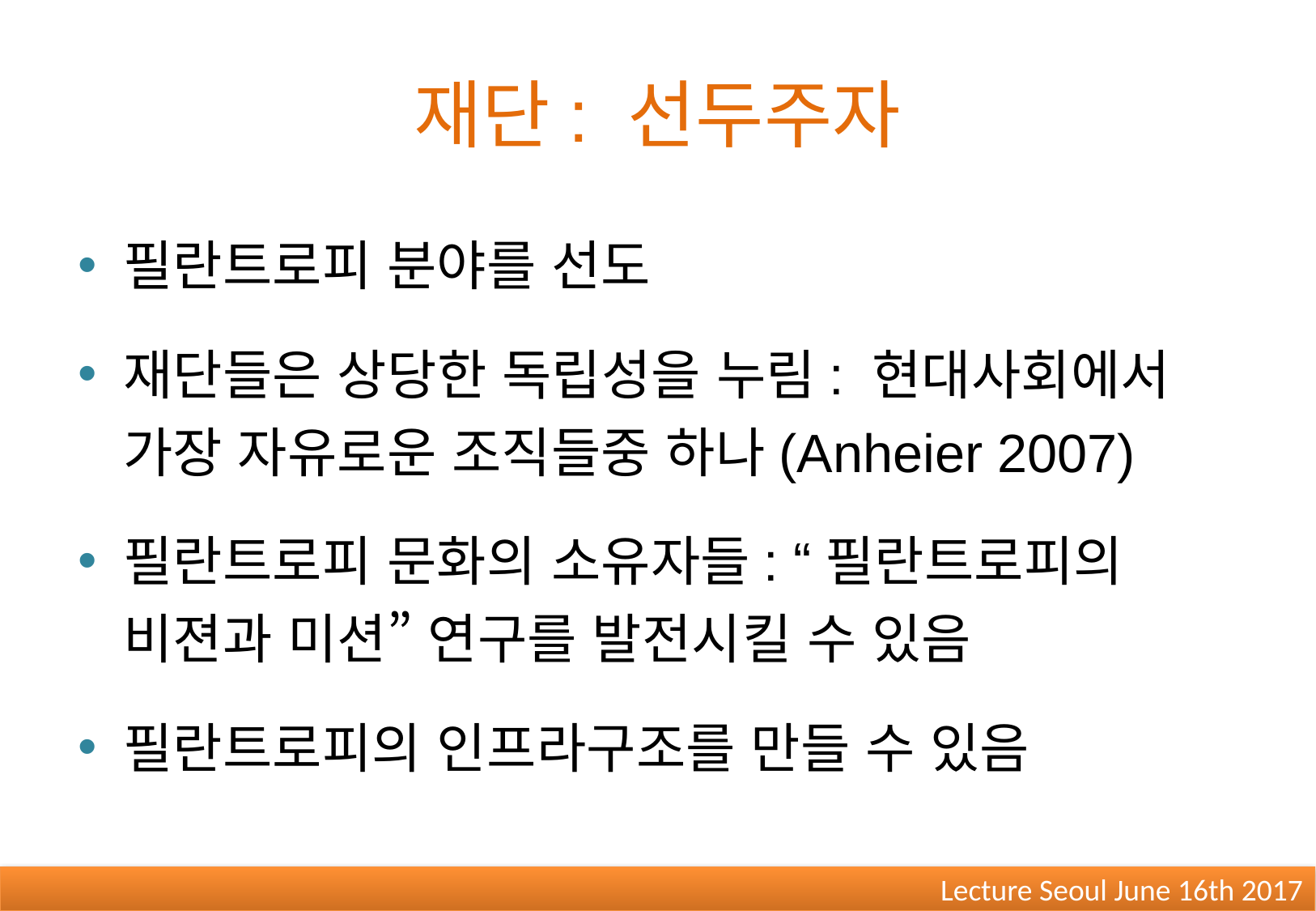

# 재단: 선두주자
필란트로피 분야를 선도
재단들은 상당한 독립성을 누림: 현대사회에서 가장 자유로운 조직들중 하나(Anheier 2007)
필란트로피 문화의 소유자들: “필란트로피의 비젼과 미션” 연구를 발전시킬 수 있음
필란트로피의 인프라구조를 만들 수 있음